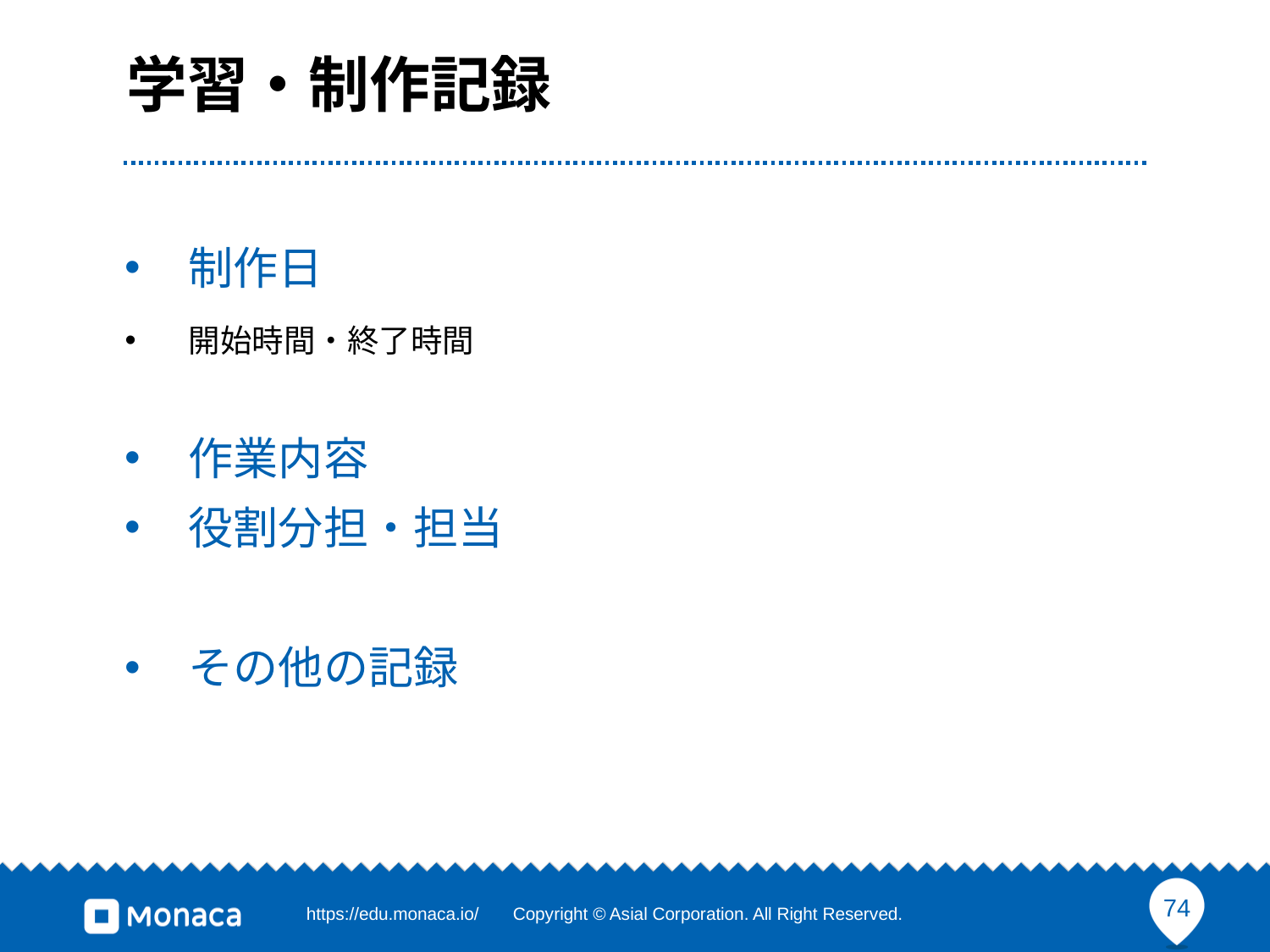

# 学習・制作記録
制作日
開始時間・終了時間

作業内容
役割分担・担当

その他の記録